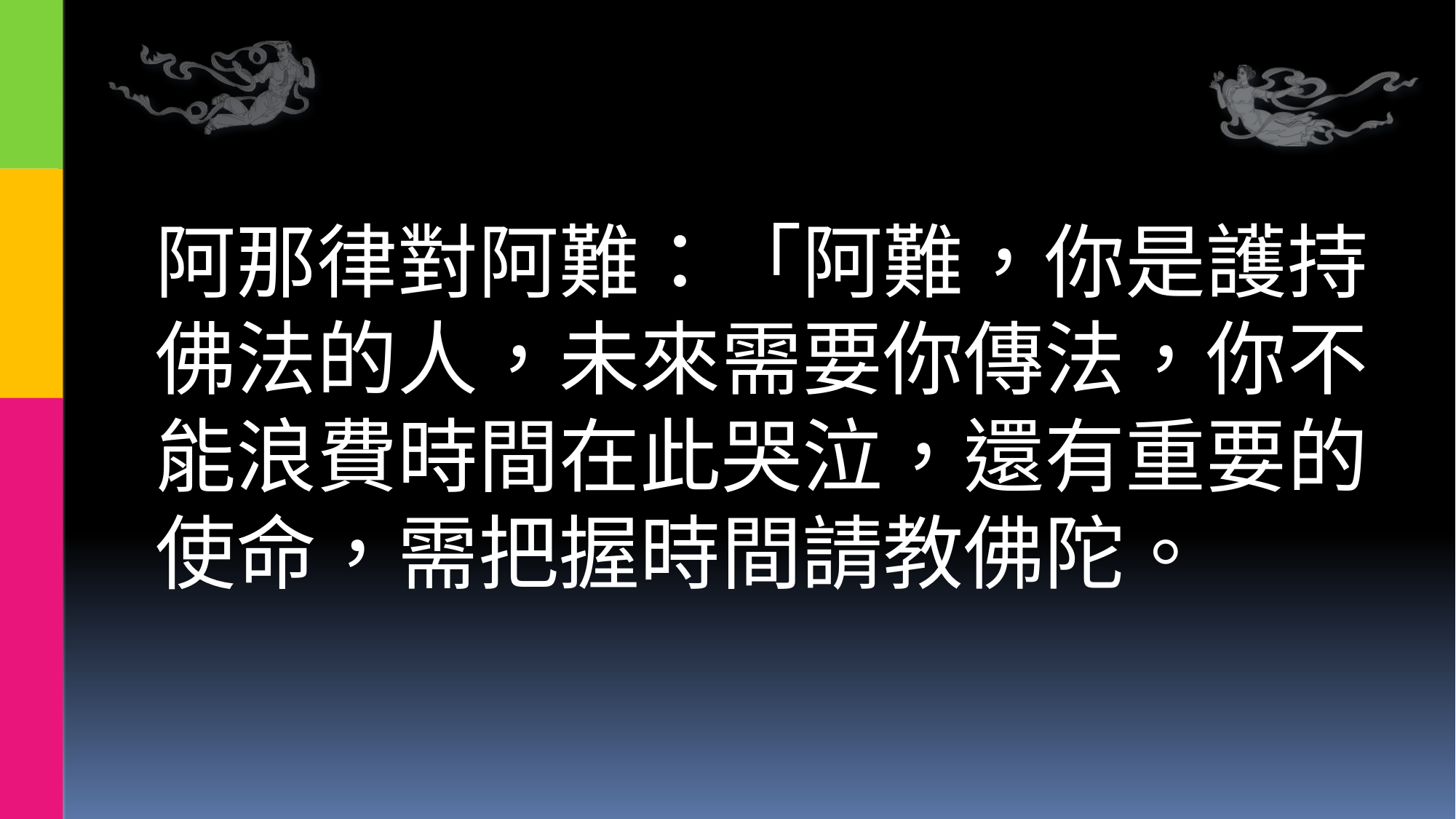

阿那律對阿難：「阿難，你是護持佛法的人，未來需要你傳法，你不能浪費時間在此哭泣，還有重要的使命，需把握時間請教佛陀。